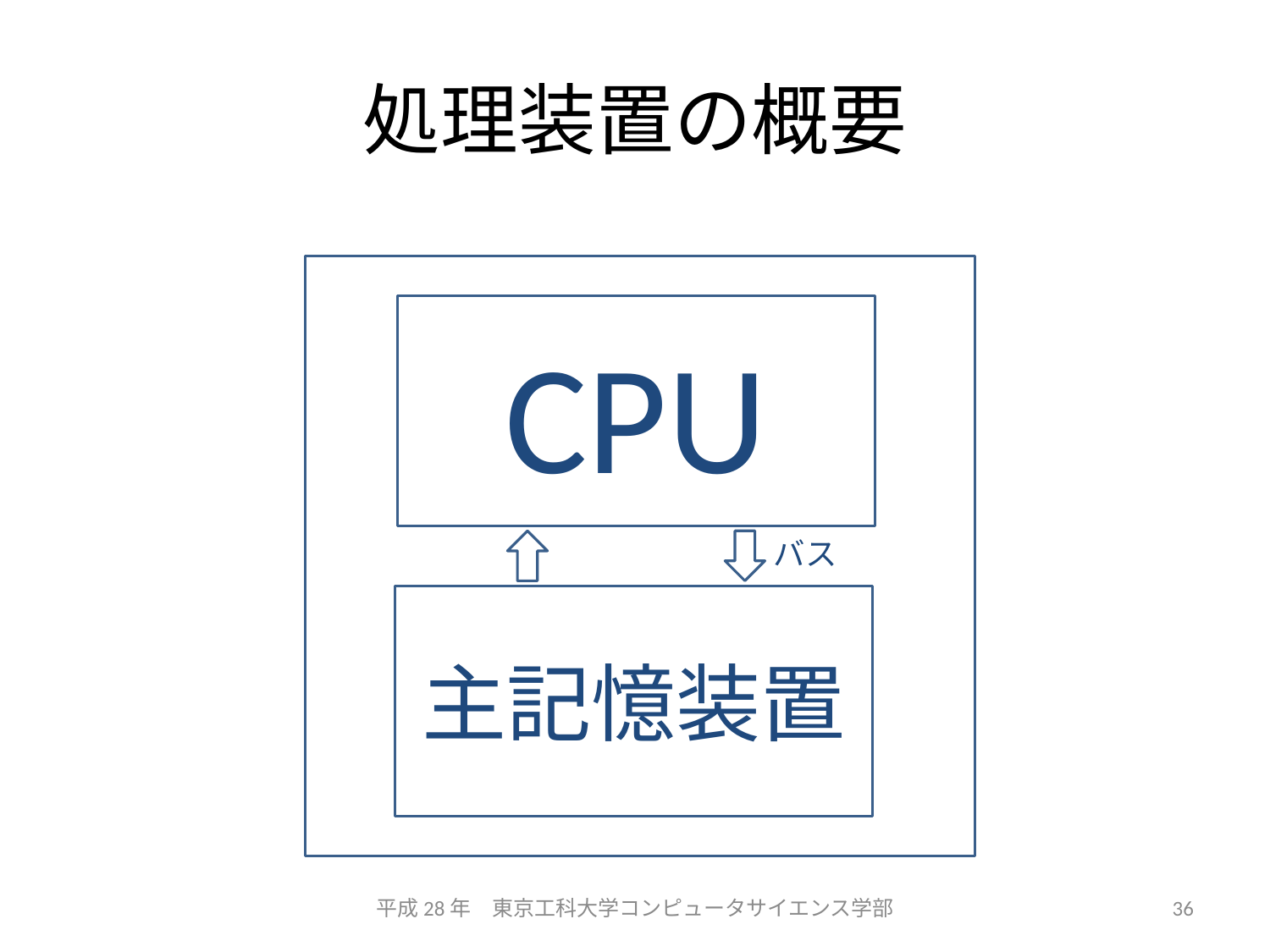

# 処理装置の概要

CPU

バス
主記憶装置
平成28年　東京工科大学コンピュータサイエンス学部
36